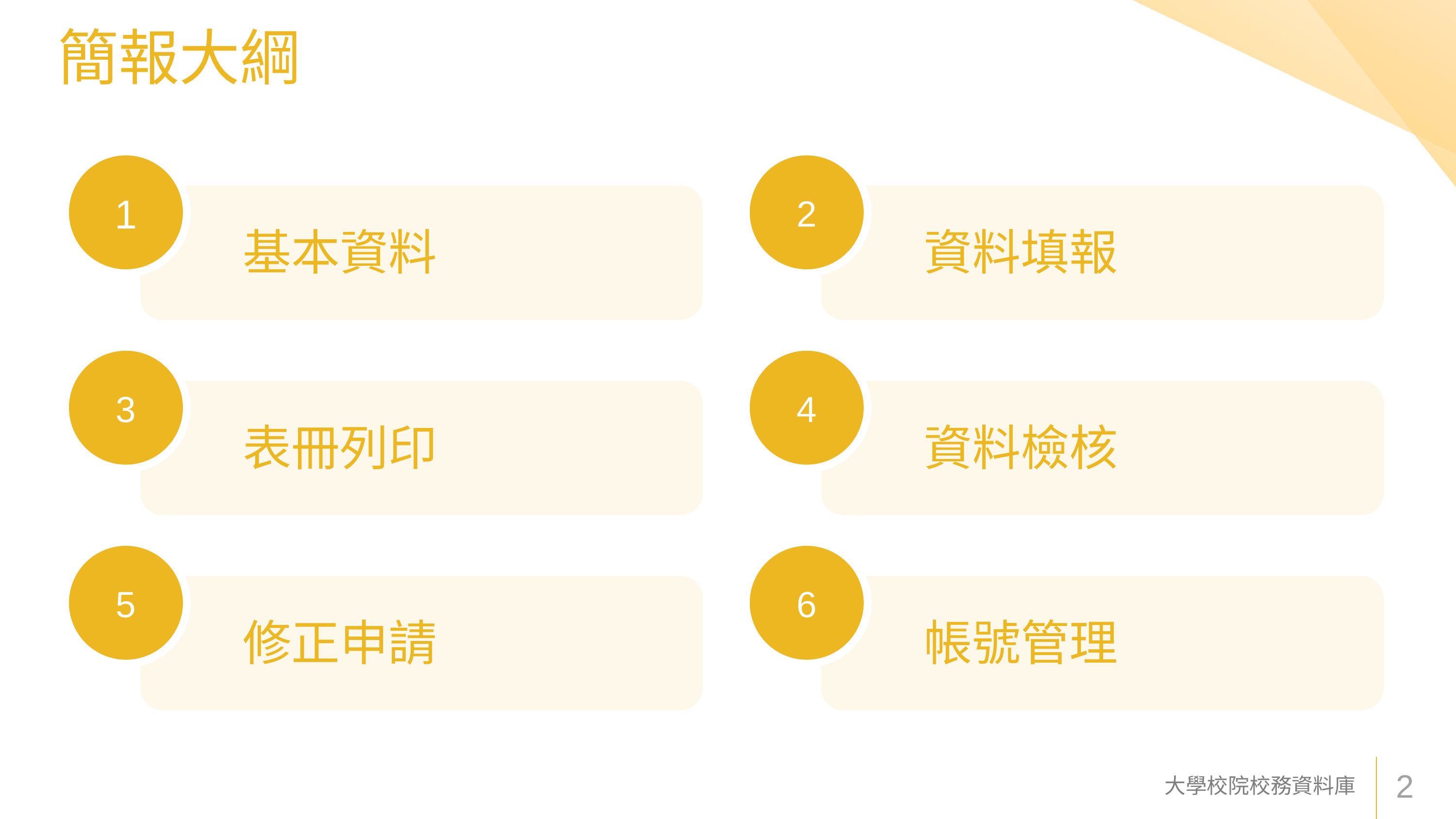

# 簡報大綱
1
2
基本資料
資料填報
3
4
表冊列印
資料檢核
5
6
修正申請
帳號管理
大學校院校務資料庫
2